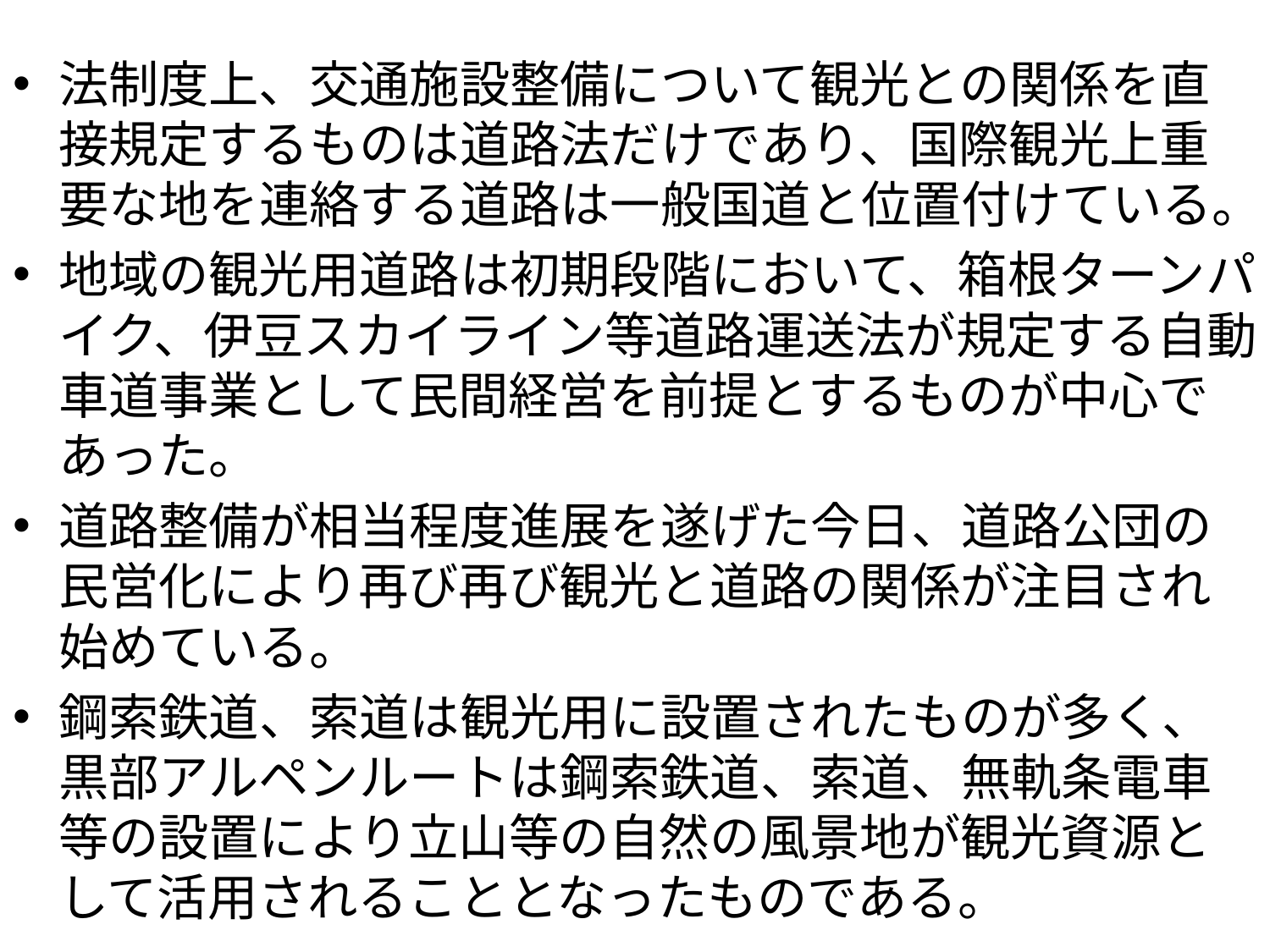

法制度上、交通施設整備について観光との関係を直接規定するものは道路法だけであり、国際観光上重要な地を連絡する道路は一般国道と位置付けている。
地域の観光用道路は初期段階において、箱根ターンパイク、伊豆スカイライン等道路運送法が規定する自動車道事業として民間経営を前提とするものが中心であった。
道路整備が相当程度進展を遂げた今日、道路公団の民営化により再び再び観光と道路の関係が注目され始めている。
鋼索鉄道、索道は観光用に設置されたものが多く、黒部アルペンルートは鋼索鉄道、索道、無軌条電車等の設置により立山等の自然の風景地が観光資源として活用されることとなったものである。